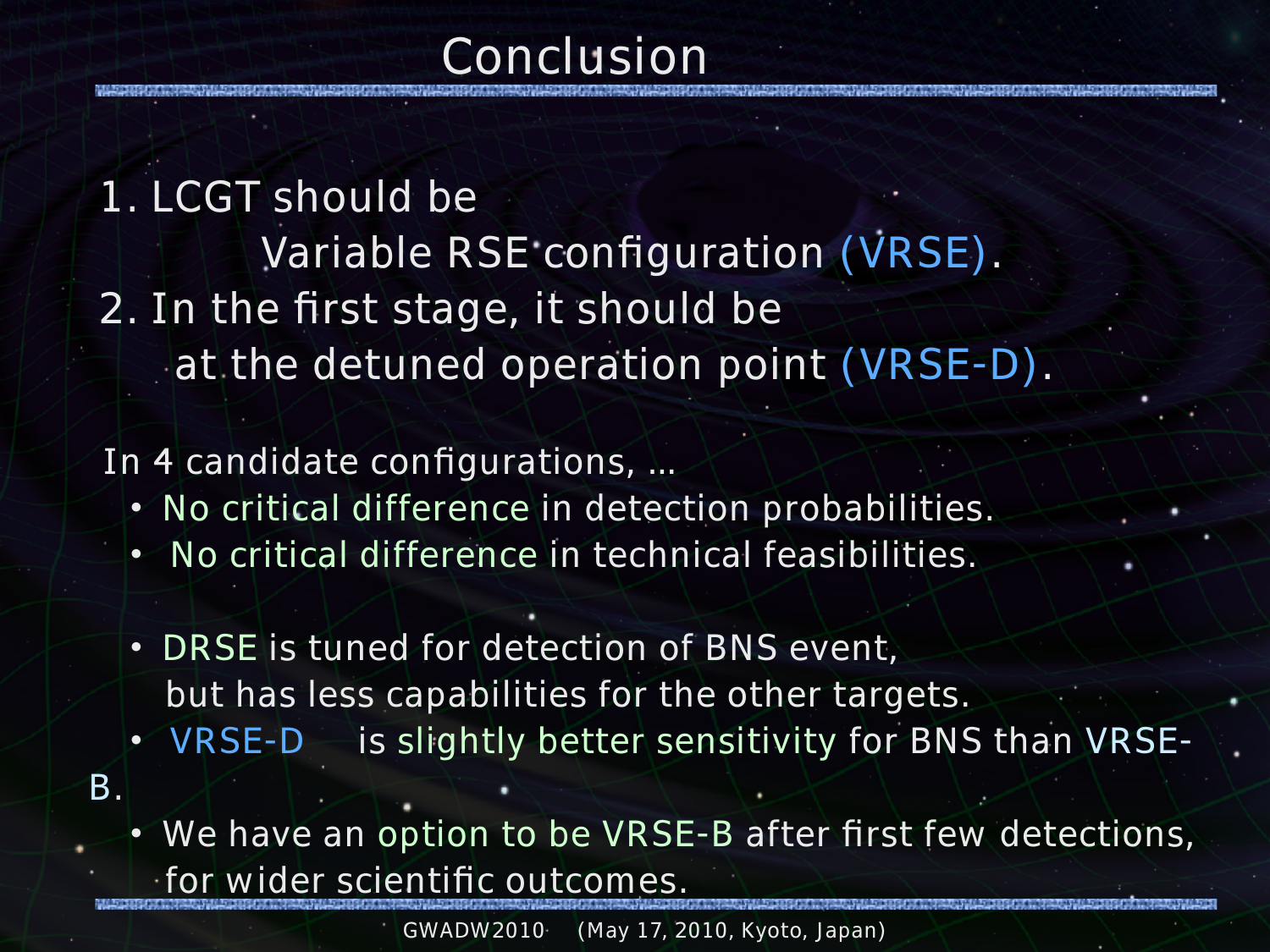

# Conclusion
   1. LCGT should be
                Variable RSE configuration (VRSE).
   2. In the first stage, it should be
　　  at the detuned operation point (VRSE-D).

    In 4 candidate configurations, …
      ・No critical difference in detection probabilities.
      ・ No critical difference in technical feasibilities.

      ・DRSE is tuned for detection of BNS event,
          but has less capabilities for the other targets.
      ・ VRSE-D　is slightly better sensitivity for BNS than VRSE-B.
      ・We have an option to be VRSE-B after first few detections,
          for wider scientific outcomes.

GWADW2010　(May 17, 2010, Kyoto, Japan)